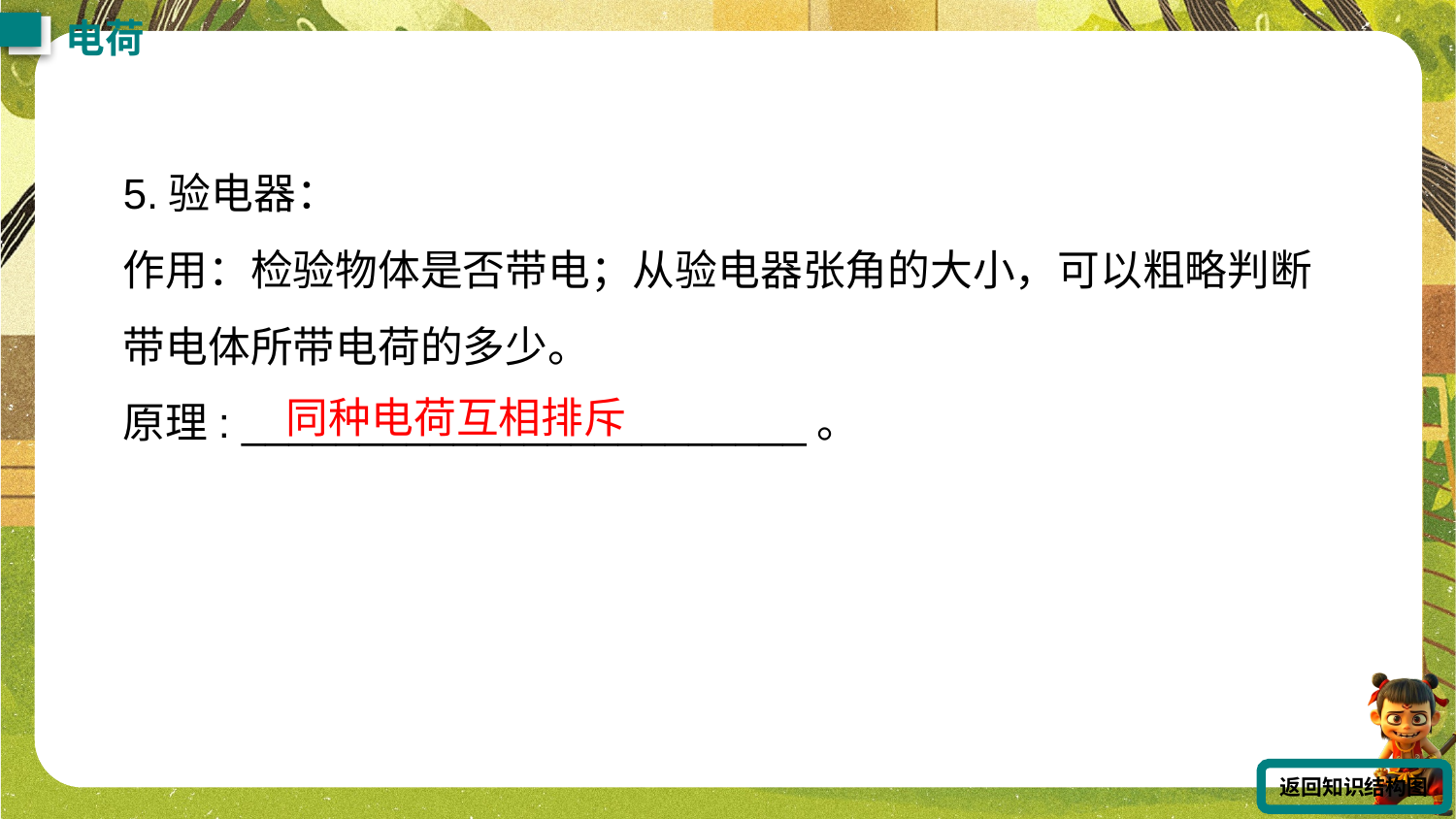

电荷

5.验电器：
作用：检验物体是否带电；从验电器张角的大小，可以粗略判断带电体所带电荷的多少。
原理: ________________________。
同种电荷互相排斥
返回知识结构图